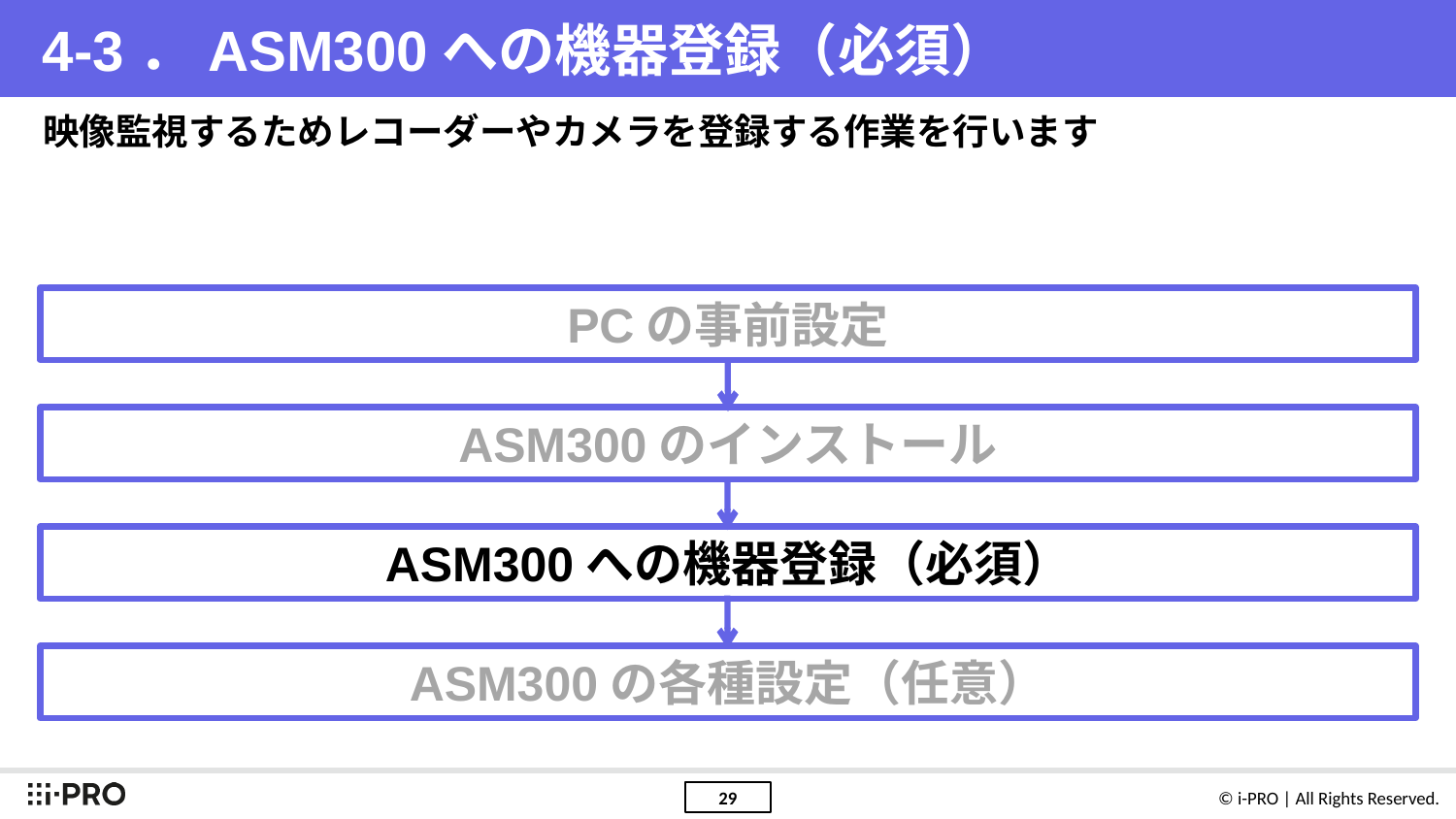

# 4-3．ASM300への機器登録（必須）
映像監視するためレコーダーやカメラを登録する作業を行います
PCの事前設定
ASM300のインストール
ASM300への機器登録（必須）
ASM300の各種設定（任意）